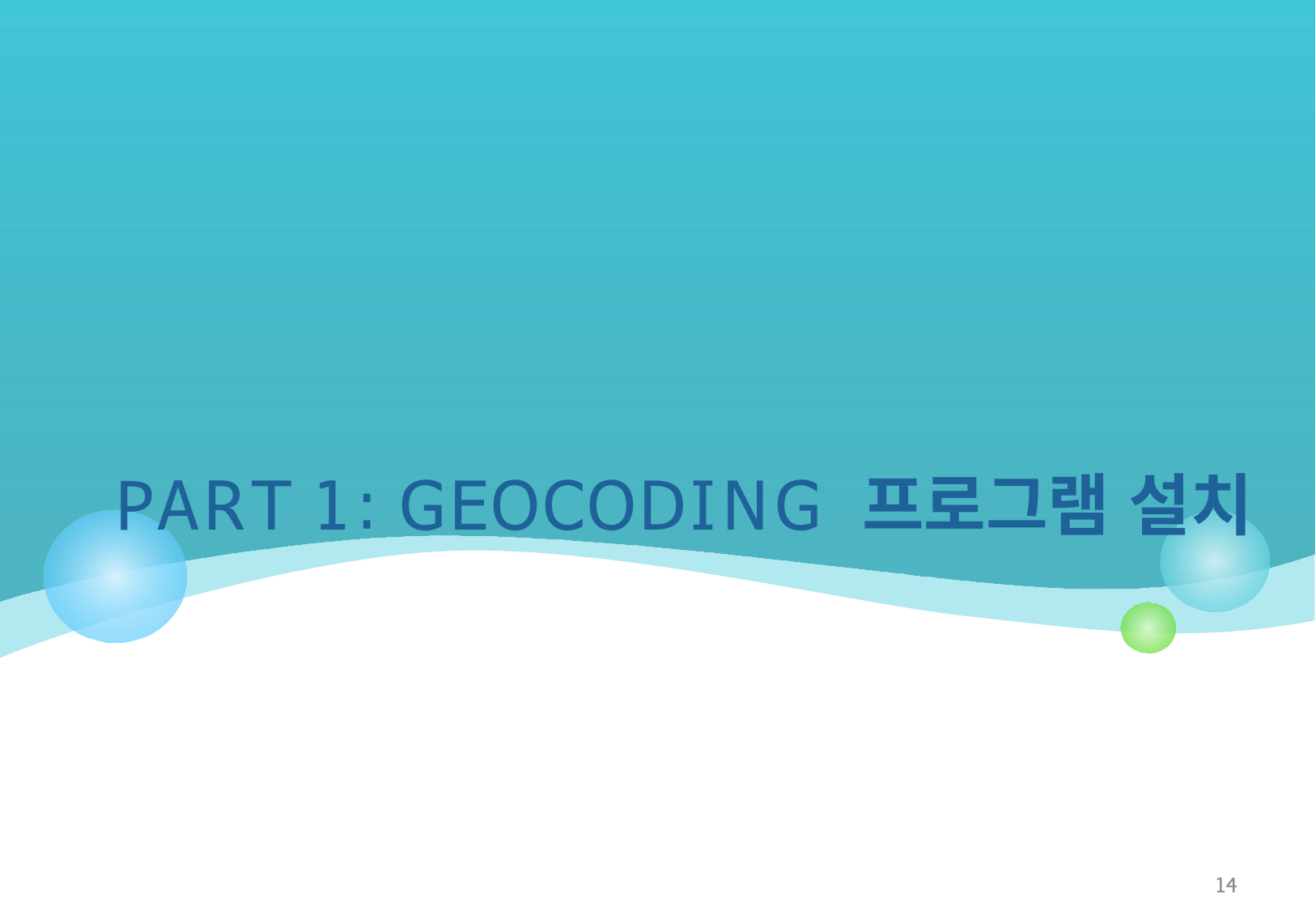

# Part 1: Geocoding 프로그램 설치

14